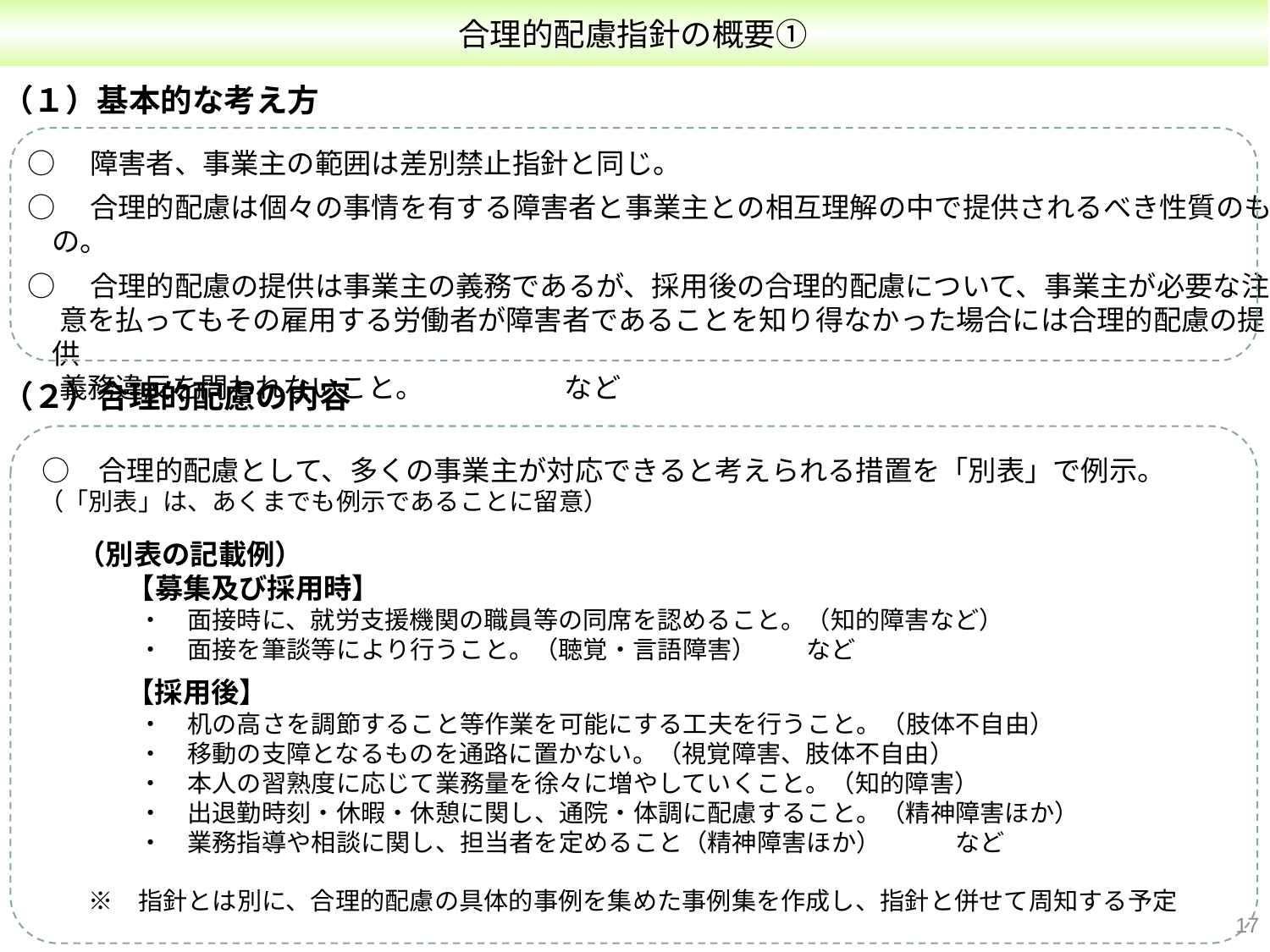

合理的配慮指針の概要①
（１）基本的な考え方

○　障害者、事業主の範囲は差別禁止指針と同じ。

○　合理的配慮は個々の事情を有する障害者と事業主との相互理解の中で提供されるべき性質のもの。

○　合理的配慮の提供は事業主の義務であるが、採用後の合理的配慮について、事業主が必要な注
    意を払ってもその雇用する労働者が障害者であることを知り得なかった場合には合理的配慮の提供
    義務違反を問われないこと。　　　　　など

（２）合理的配慮の内容

　○　合理的配慮として、多くの事業主が対応できると考えられる措置を「別表」で例示。
　（「別表」は、あくまでも例示であることに留意）

　　（別表の記載例）
　　　　【募集及び採用時】
　　　　　・　面接時に、就労支援機関の職員等の同席を認めること。（知的障害など）
　　　　　・　面接を筆談等により行うこと。（聴覚・言語障害）　　など

　　　　【採用後】
　　　　　・　机の高さを調節すること等作業を可能にする工夫を行うこと。（肢体不自由）
　　　　　・　移動の支障となるものを通路に置かない。（視覚障害、肢体不自由）
　　　　　・　本人の習熟度に応じて業務量を徐々に増やしていくこと。（知的障害）
　　　　　・　出退勤時刻・休暇・休憩に関し、通院・体調に配慮すること。（精神障害ほか）
　　　　　・　業務指導や相談に関し、担当者を定めること（精神障害ほか）　　　など

　　　※　指針とは別に、合理的配慮の具体的事例を集めた事例集を作成し、指針と併せて周知する予定

17